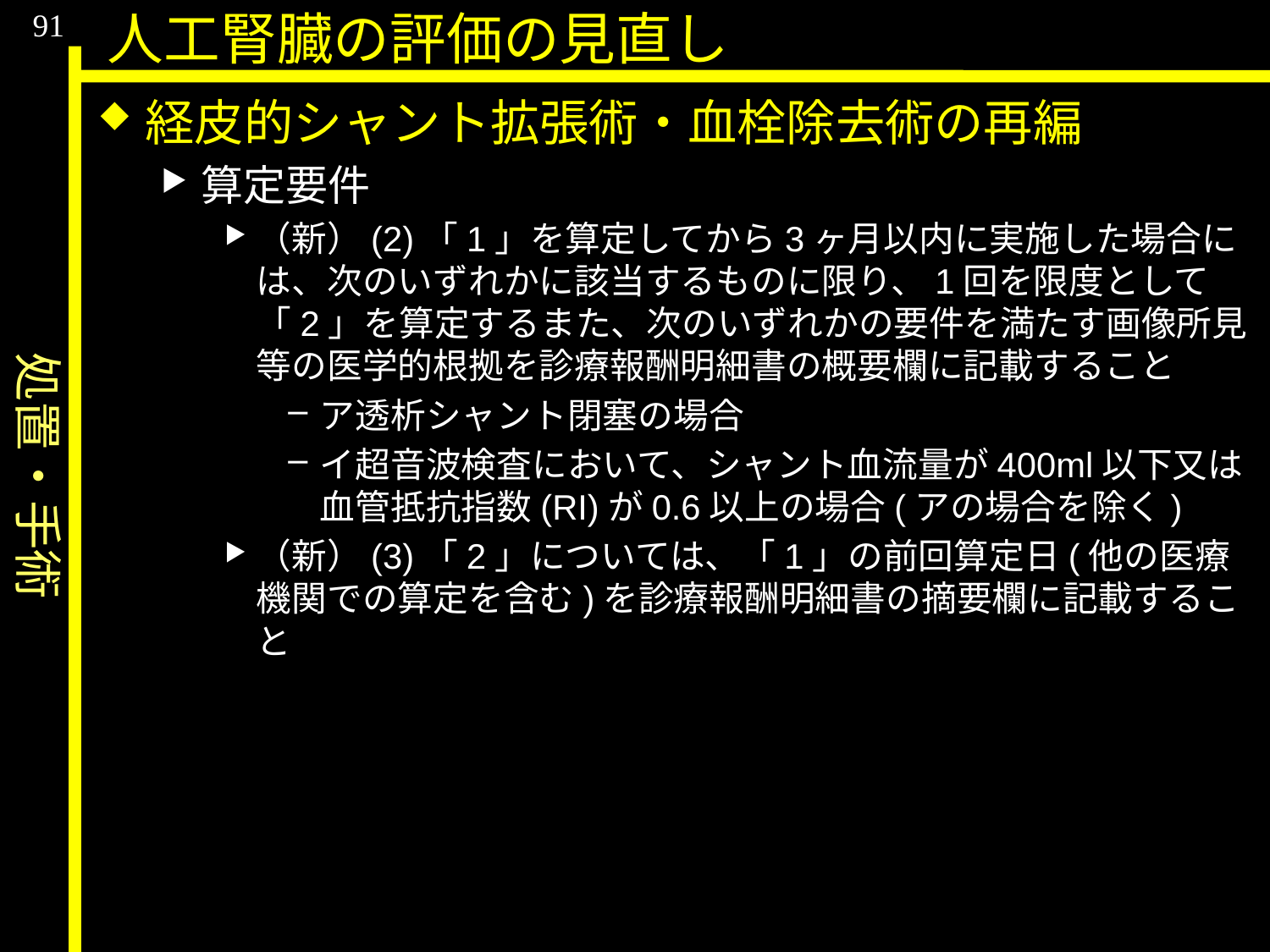

処置・手術
91
人工腎臓の評価の見直し

経皮的シャント拡張術・血栓除去術の再編
算定要件
（新）(2)「1」を算定してから3ヶ月以内に実施した場合には、次のいずれかに該当するものに限り、1回を限度として「2」を算定するまた、次のいずれかの要件を満たす画像所見等の医学的根拠を診療報酬明細書の概要欄に記載すること
ア透析シャント閉塞の場合
イ超音波検査において、シャント血流量が400ml以下又は血管抵抗指数(RI)が0.6以上の場合(アの場合を除く)
（新）(3)「2」については、「1」の前回算定日(他の医療機関での算定を含む)を診療報酬明細書の摘要欄に記載すること